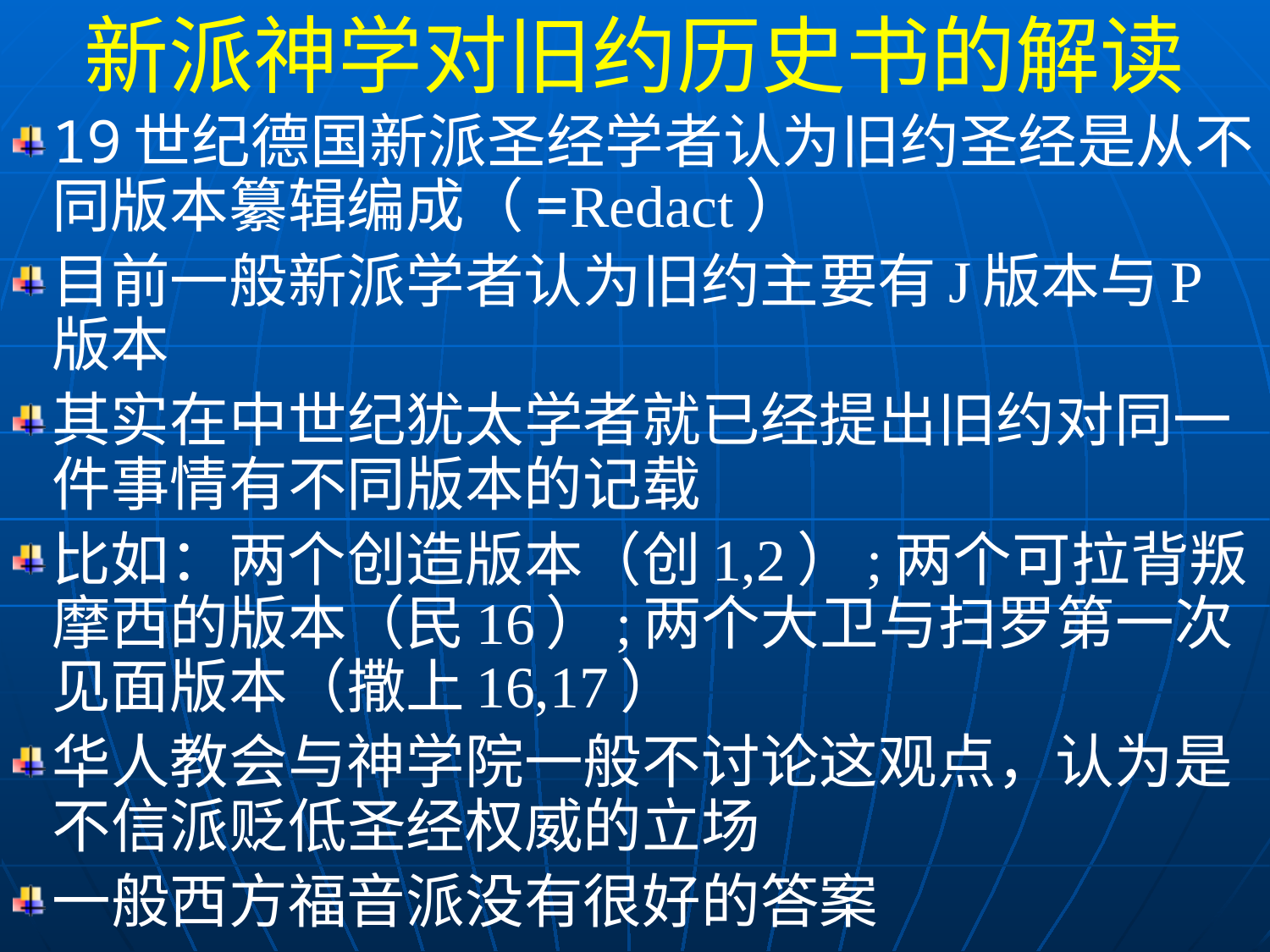

新派神学对旧约历史书的解读
19世纪德国新派圣经学者认为旧约圣经是从不同版本纂辑编成（=Redact）
目前一般新派学者认为旧约主要有J版本与P版本
其实在中世纪犹太学者就已经提出旧约对同一件事情有不同版本的记载
比如：两个创造版本（创1,2）;两个可拉背叛摩西的版本（民16）;两个大卫与扫罗第一次见面版本（撒上16,17）
华人教会与神学院一般不讨论这观点，认为是不信派贬低圣经权威的立场
一般西方福音派没有很好的答案